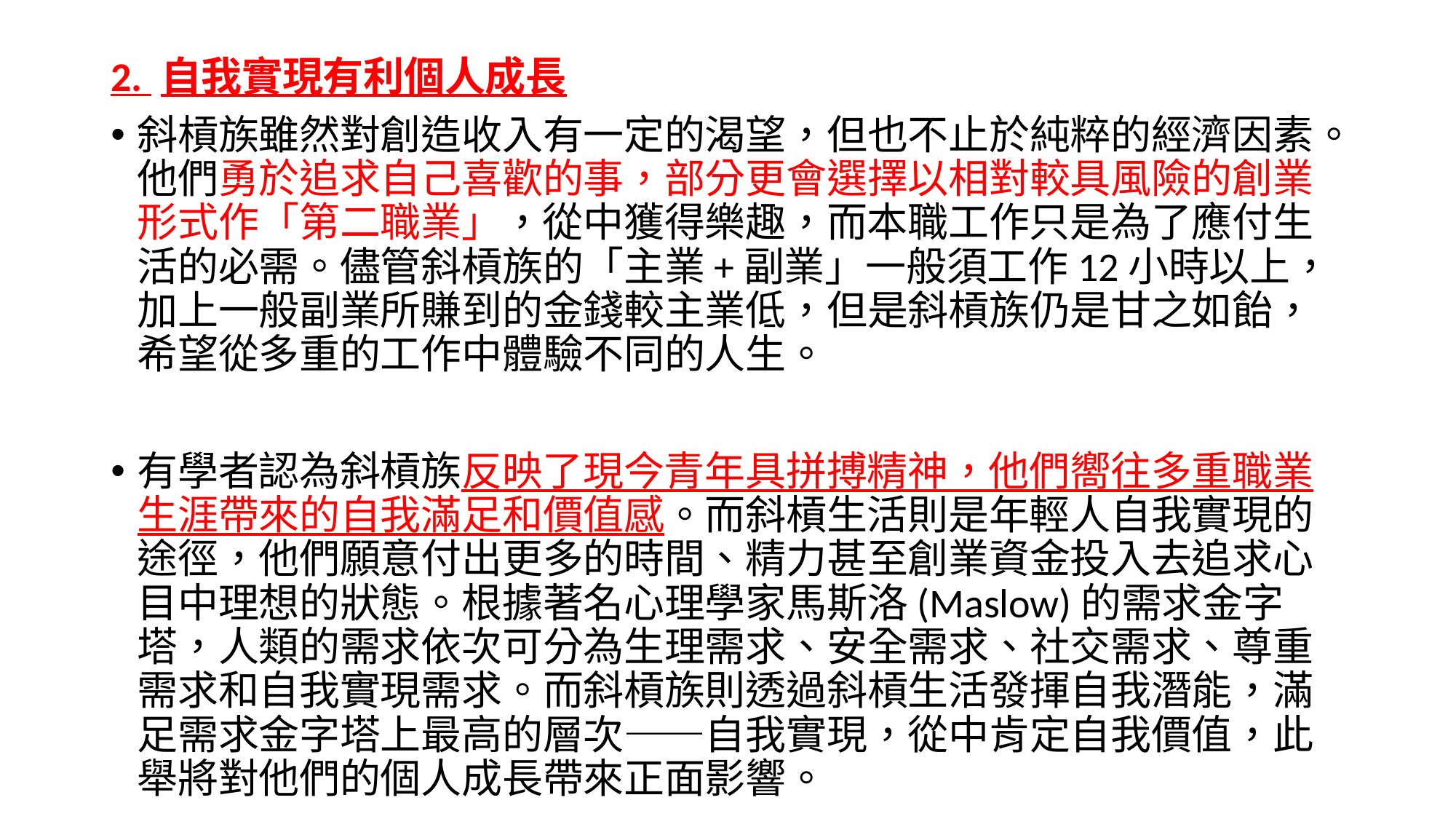

2. 自我實現有利個人成長
斜槓族雖然對創造收入有一定的渴望，但也不止於純粹的經濟因素。他們勇於追求自己喜歡的事，部分更會選擇以相對較具風險的創業形式作「第二職業」，從中獲得樂趣，而本職工作只是為了應付生活的必需。儘管斜槓族的「主業+副業」一般須工作12小時以上，加上一般副業所賺到的金錢較主業低，但是斜槓族仍是甘之如飴，希望從多重的工作中體驗不同的人生。

有學者認為斜槓族反映了現今青年具拼搏精神，他們嚮往多重職業生涯帶來的自我滿足和價值感。而斜槓生活則是年輕人自我實現的途徑，他們願意付出更多的時間、精力甚至創業資金投入去追求心目中理想的狀態。根據著名心理學家馬斯洛(Maslow)的需求金字塔，人類的需求依次可分為生理需求、安全需求、社交需求、尊重需求和自我實現需求。而斜槓族則透過斜槓生活發揮自我潛能，滿足需求金字塔上最高的層次——自我實現，從中肯定自我價值，此舉將對他們的個人成長帶來正面影響。